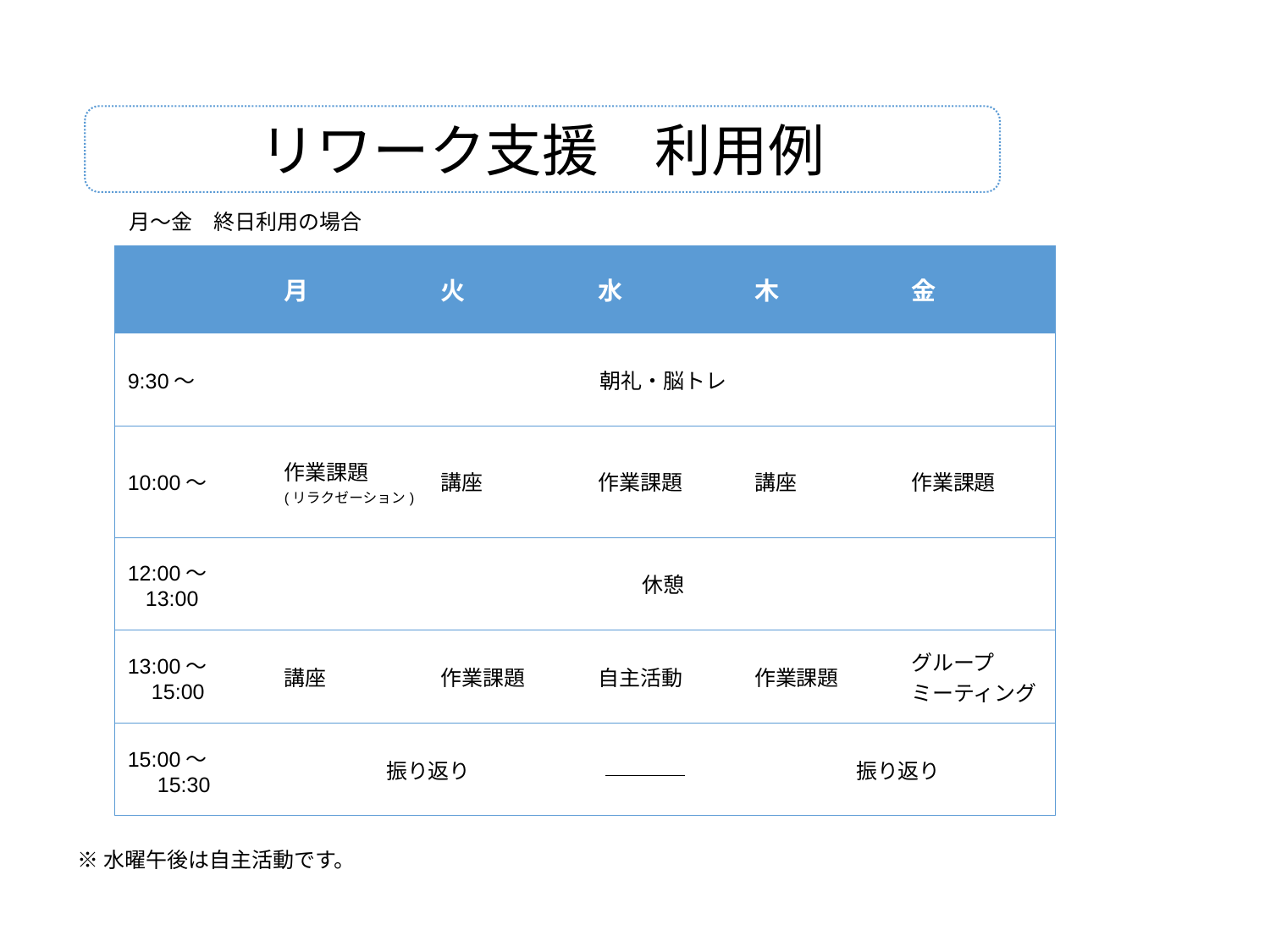

リワーク支援　利用例
月～金　終日利用の場合
|  | 月 | 火 | 水 | 木 | 金 |
| --- | --- | --- | --- | --- | --- |
| 9:30～ | 朝礼・脳トレ |  |  |  |  |
| 10:00～ | 作業課題 (リラクゼーション) | 講座 | 作業課題 | 講座 | 作業課題 |
| 12:00～ 13:00 | 休憩 |  |  |  |  |
| 13:00～ 15:00 | 講座 | 作業課題 | 自主活動 | 作業課題 | グループ ミーティング |
| 15:00～ 15:30 | 振り返り |  |  | 振り返り |  |
※水曜午後は自主活動です。